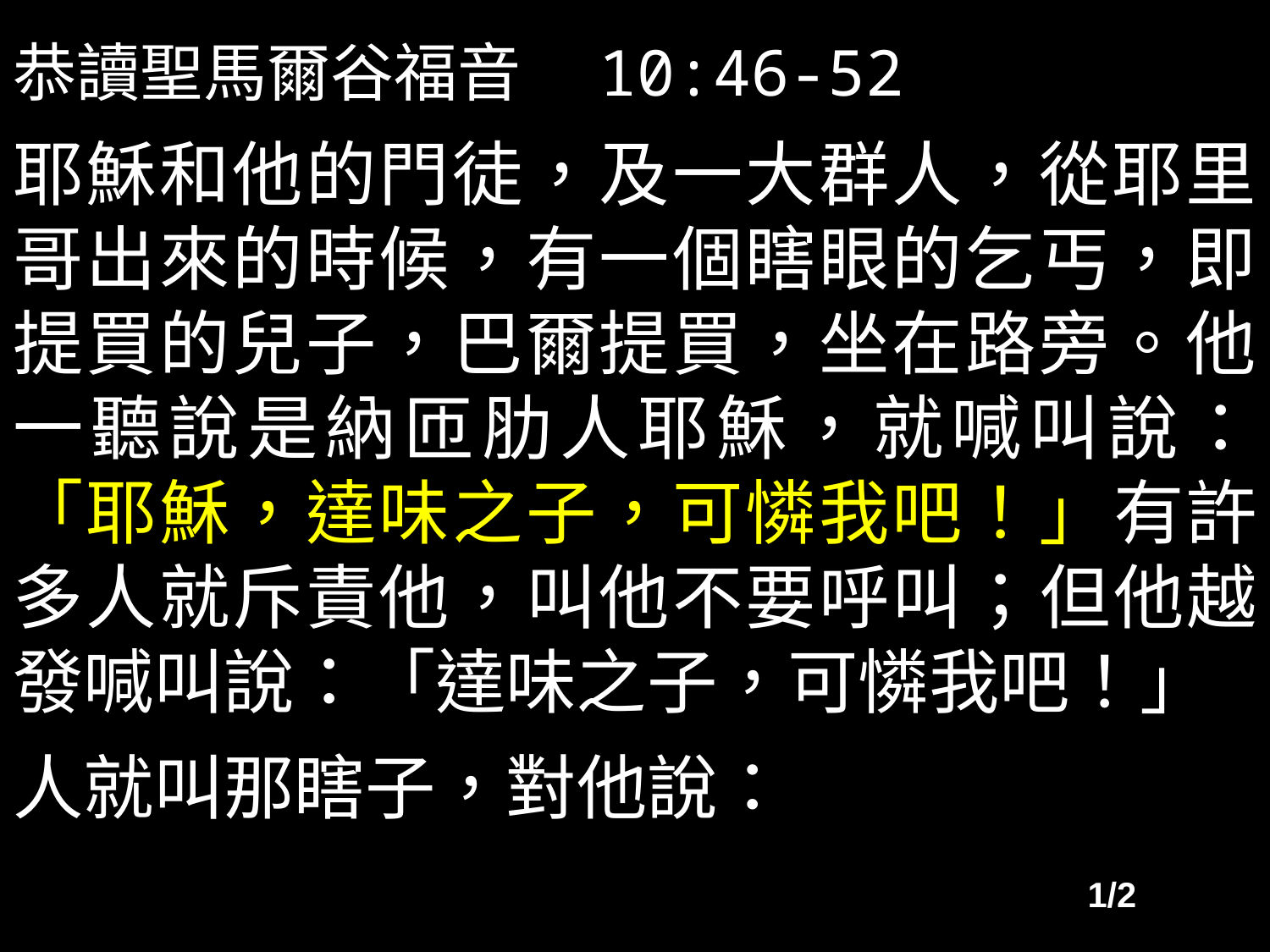

恭讀聖馬爾谷福音　10:46-52
耶穌和他的門徒，及一大群人，從耶里哥出來的時候，有一個瞎眼的乞丐，即提買的兒子，巴爾提買，坐在路旁。他一聽說是納匝肋人耶穌，就喊叫說：「耶穌，達味之子，可憐我吧！」有許多人就斥責他，叫他不要呼叫；但他越發喊叫說：「達味之子，可憐我吧！」
人就叫那瞎子，對他說：

1/2